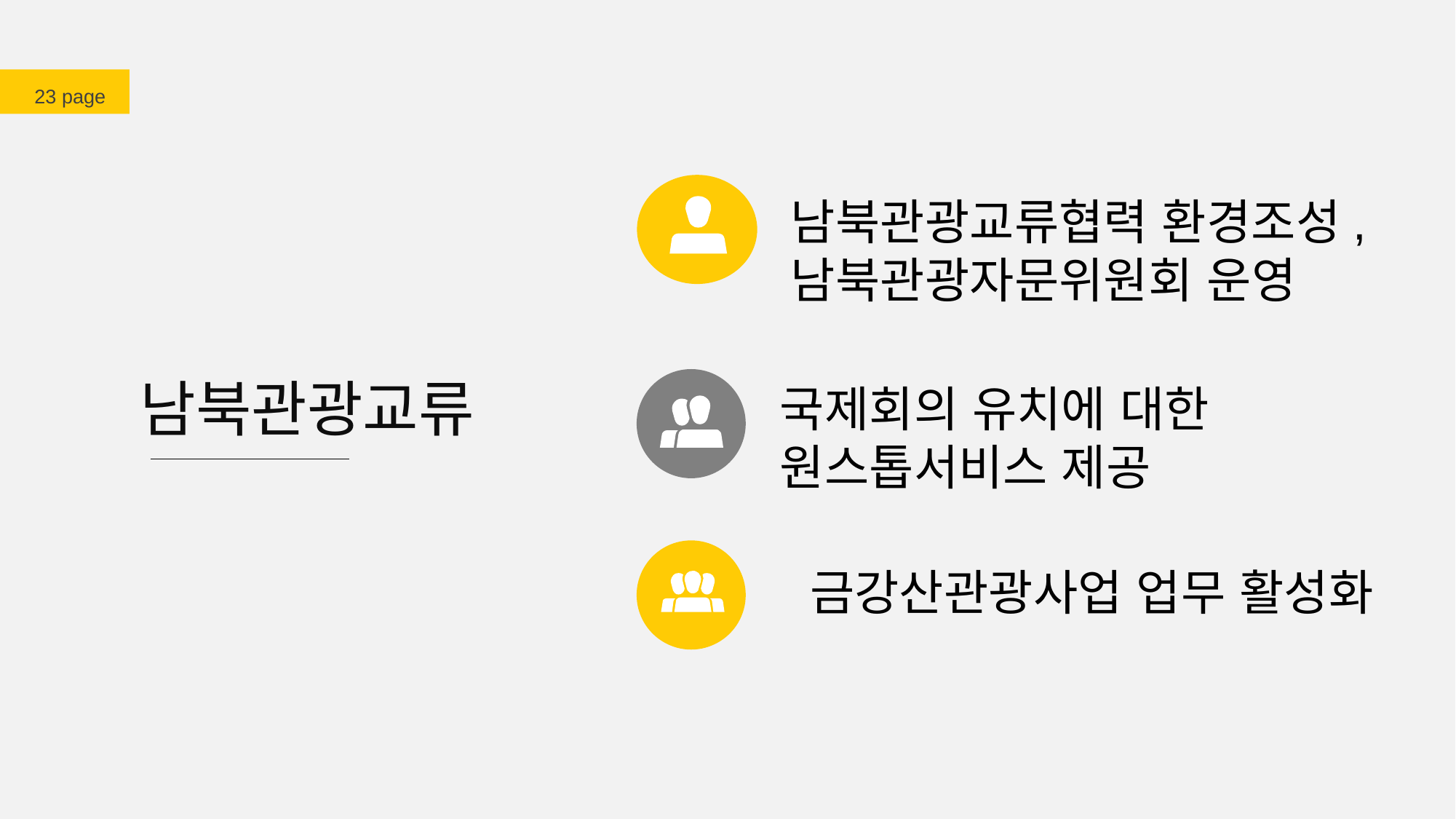

23 page

남북관광교류협력 환경조성, 남북관광자문위원회 운영
남북관광교류

국제회의 유치에 대한 원스톱서비스 제공

금강산관광사업 업무 활성화